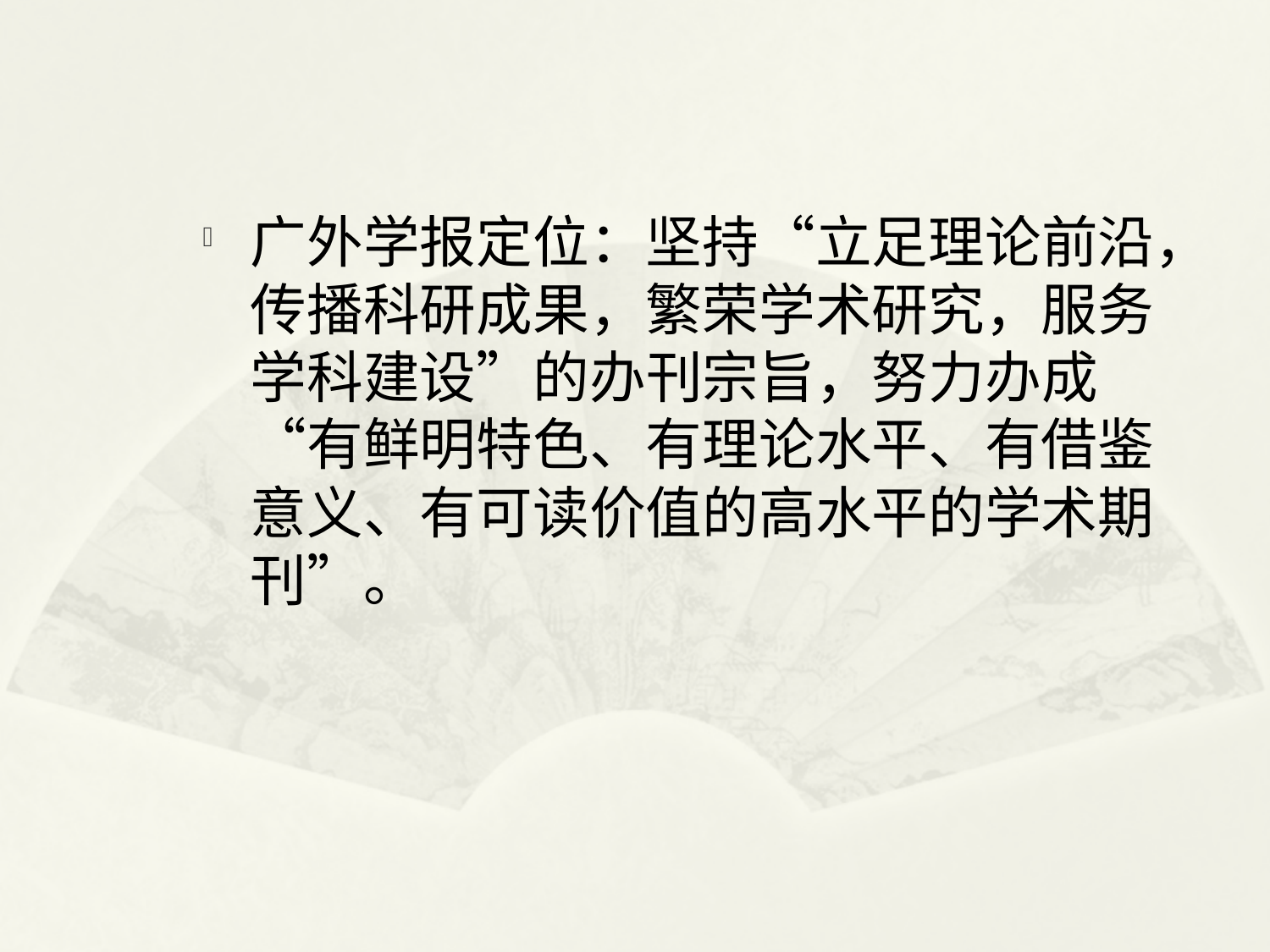

# 广外学报定位：坚持“立足理论前沿，传播科研成果，繁荣学术研究，服务学科建设”的办刊宗旨，努力办成“有鲜明特色、有理论水平、有借鉴意义、有可读价值的高水平的学术期刊”。